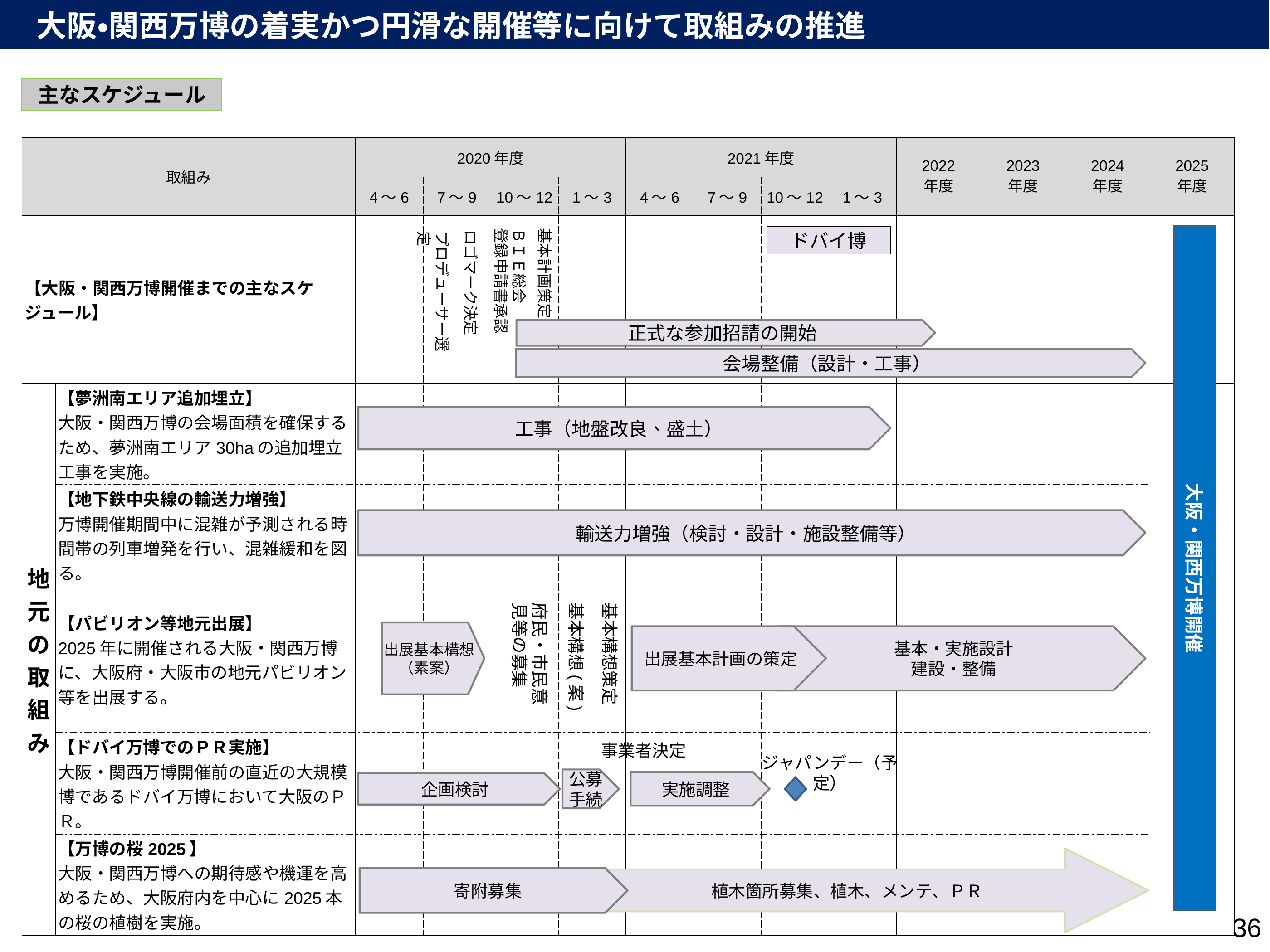

大阪・関西万博の着実かつ円滑な開催等に向けて取組みの推進
主なスケジュール
| 取組み |  | 2020年度 |  |  |  | 2021年度 |  |  |  | 2022 年度 | 2023 年度 | 2024 年度 | 2025 年度 |
| --- | --- | --- | --- | --- | --- | --- | --- | --- | --- | --- | --- | --- | --- |
|  |  | 4～6 | 7～9 | 10～12 | 1～3 | 4～6 | 7～9 | 10～12 | 1～3 |  |  |  |  |
| 【大阪・関西万博開催までの主なスケジュール】 |  |  |  |  |  |  |  |  |  |  |  |  |  |
| 地元の取組み | 【夢洲南エリア追加埋立】 大阪・関西万博の会場面積を確保するため、夢洲南エリア30haの追加埋立工事を実施。 |  |  |  |  |  |  |  |  |  |  |  |  |
|  | 【地下鉄中央線の輸送力増強】 万博開催期間中に混雑が予測される時間帯の列車増発を行い、混雑緩和を図る。 |  |  |  |  |  |  |  |  |  |  |  |  |
|  | 【パビリオン等地元出展】 2025年に開催される大阪・関西万博に、大阪府・大阪市の地元パビリオン等を出展する。 |  |  |  |  |  |  |  |  |  |  |  |  |
|  | 【ドバイ万博でのＰＲ実施】 大阪・関西万博開催前の直近の大規模博であるドバイ万博において大阪のＰＲ。 |  |  |  |  |  |  |  |  |  |  |  |  |
|  | 【万博の桜2025】 大阪・関西万博への期待感や機運を高めるため、大阪府内を中心に2025本の桜の植樹を実施。 |  |  |  |  |  |  |  |  |  |  |  |  |
ＢＩＥ総会
登録申請書承認
基本計画策定
大阪・関西万博開催
ドバイ博
ロゴマーク決定
プロデューサー選定
正式な参加招請の開始
会場整備（設計・工事）
工事（地盤改良、盛土）
輸送力増強（検討・設計・施設整備等）
府民・市民意見等の募集
基本構想(案)
基本構想策定
出展基本構想
（素案）
出展基本計画の策定
基本・実施設計
建設・整備
事業者決定
ジャパンデー（予定）
公募
手続
実施調整
企画検討

植木箇所募集、植木、メンテ、ＰＲ
寄附募集
36